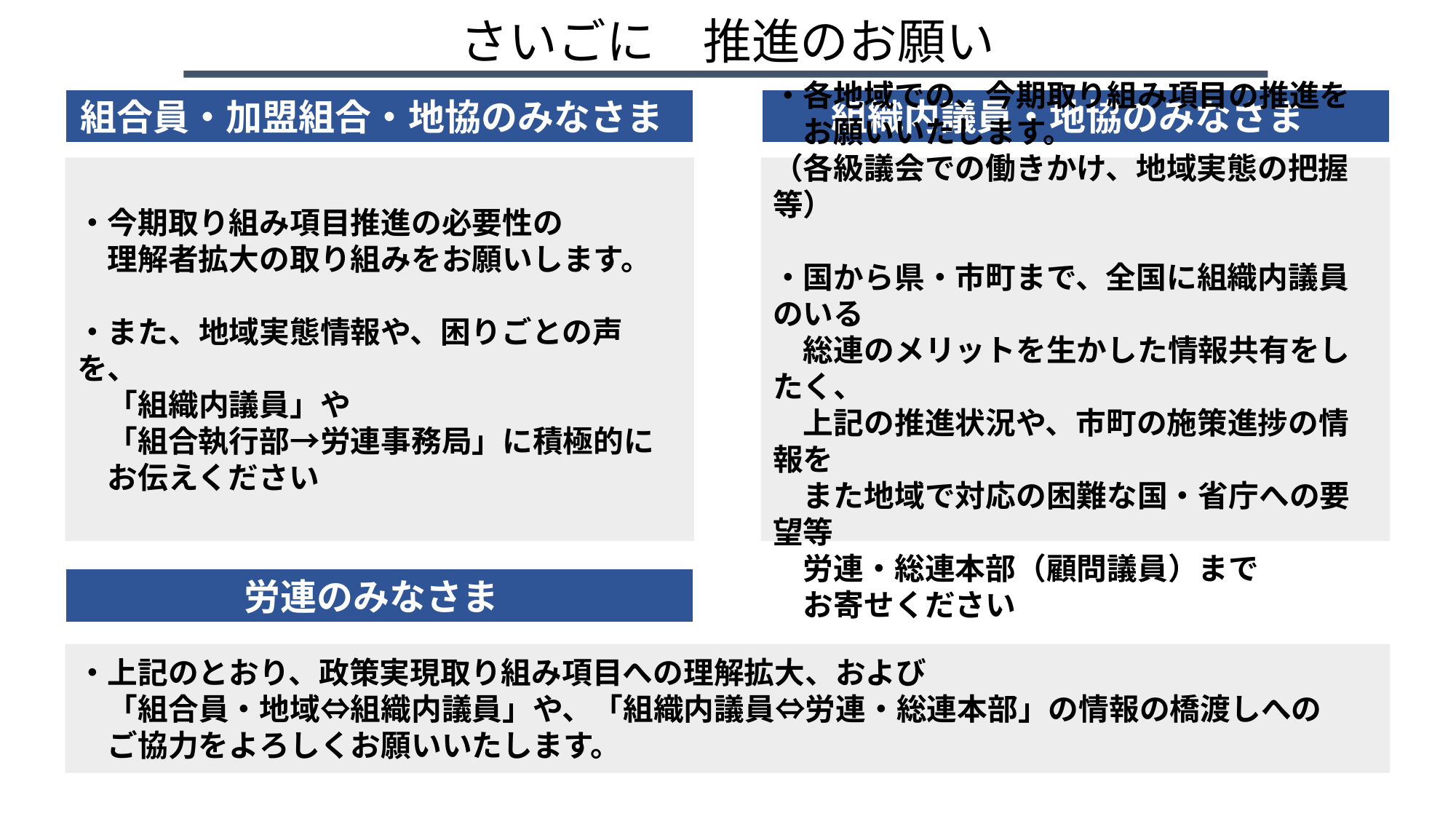

さいごに　推進のお願い

組合員・加盟組合・地協のみなさま
組織内議員・地協のみなさま
・今期取り組み項目推進の必要性の
　理解者拡大の取り組みをお願いします。

・また、地域実態情報や、困りごとの声を、
　「組織内議員」や
　「組合執行部→労連事務局」に積極的に
　お伝えください
・各地域での、今期取り組み項目の推進を
　お願いいたします。
（各級議会での働きかけ、地域実態の把握等）

・国から県・市町まで、全国に組織内議員のいる
　総連のメリットを生かした情報共有をしたく、
　上記の推進状況や、市町の施策進捗の情報を
　また地域で対応の困難な国・省庁への要望等
　労連・総連本部（顧問議員）まで
　お寄せください
労連のみなさま
・上記のとおり、政策実現取り組み項目への理解拡大、および
　「組合員・地域⇔組織内議員」や、「組織内議員⇔労連・総連本部」の情報の橋渡しへの
　ご協力をよろしくお願いいたします。